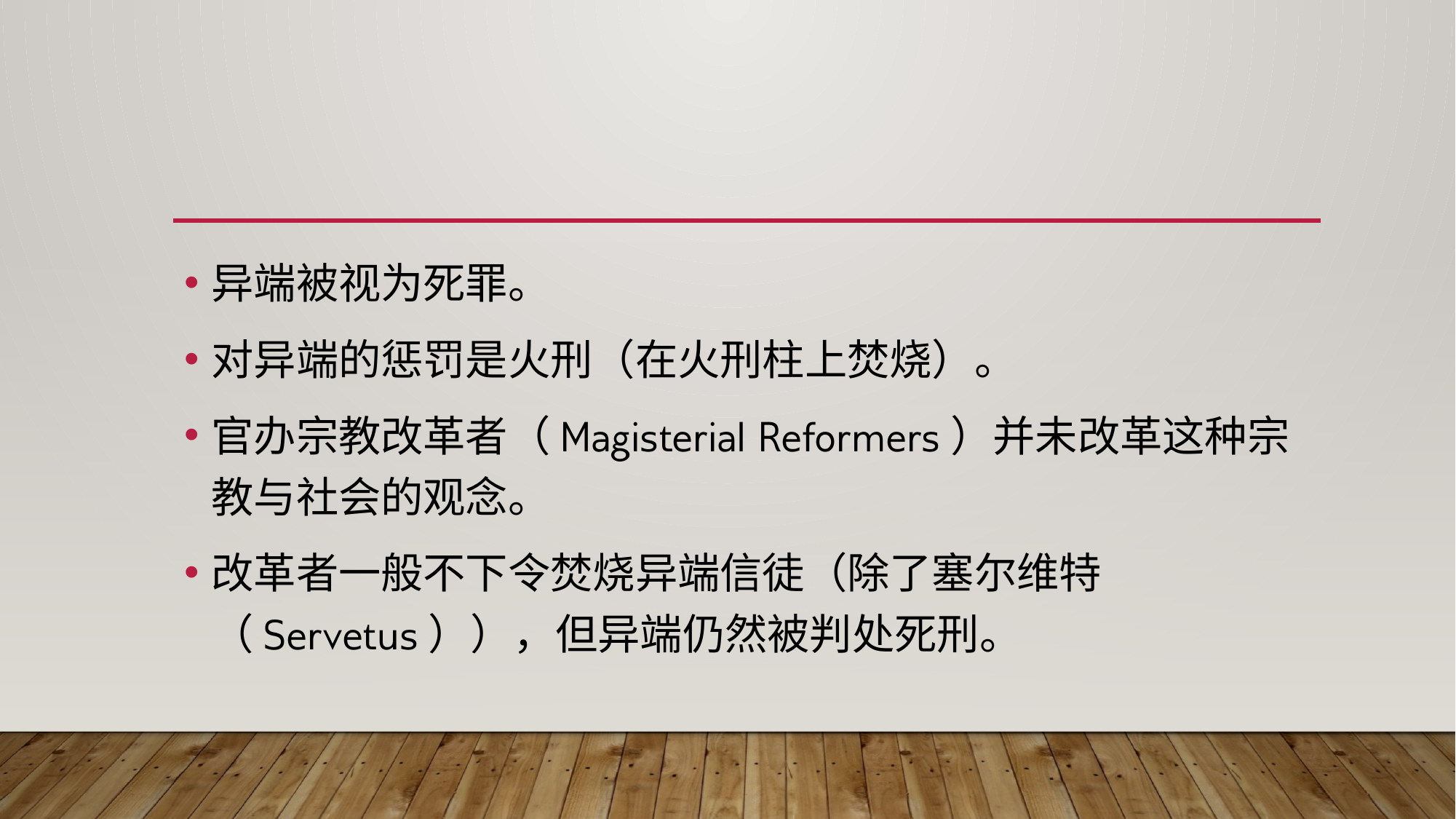

异端被视为死罪。
对异端的惩罚是火刑（在火刑柱上焚烧）。
官办宗教改革者（Magisterial Reformers）并未改革这种宗教与社会的观念。
改革者一般不下令焚烧异端信徒（除了塞尔维特 （Servetus）），但异端仍然被判处死刑。